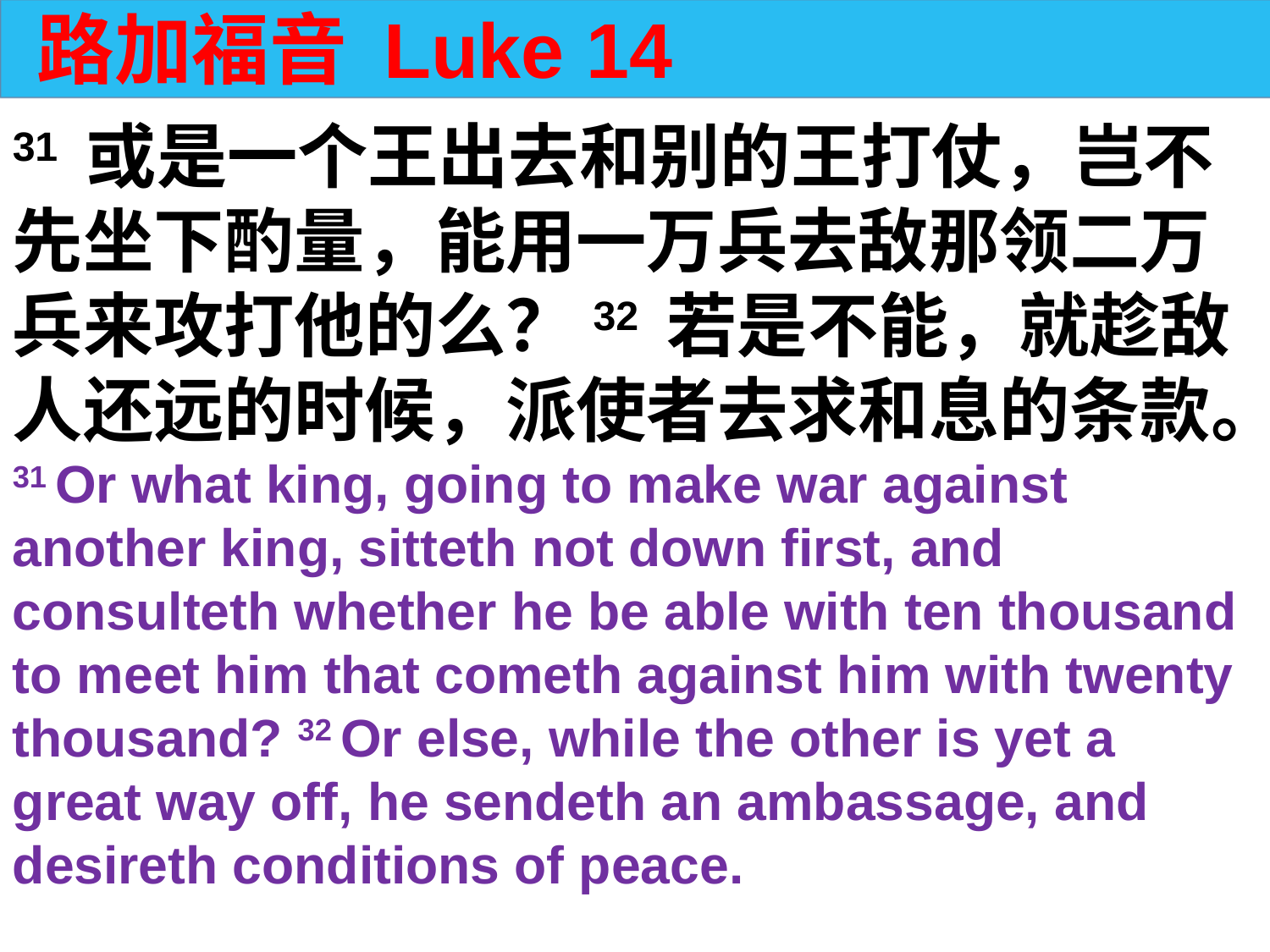

路加福音 Luke 14
31 或是一个王出去和别的王打仗，岂不先坐下酌量，能用一万兵去敌那领二万兵来攻打他的么？32 若是不能，就趁敌人还远的时候，派使者去求和息的条款。
31 Or what king, going to make war against another king, sitteth not down first, and consulteth whether he be able with ten thousand to meet him that cometh against him with twenty thousand? 32 Or else, while the other is yet a great way off, he sendeth an ambassage, and desireth conditions of peace.